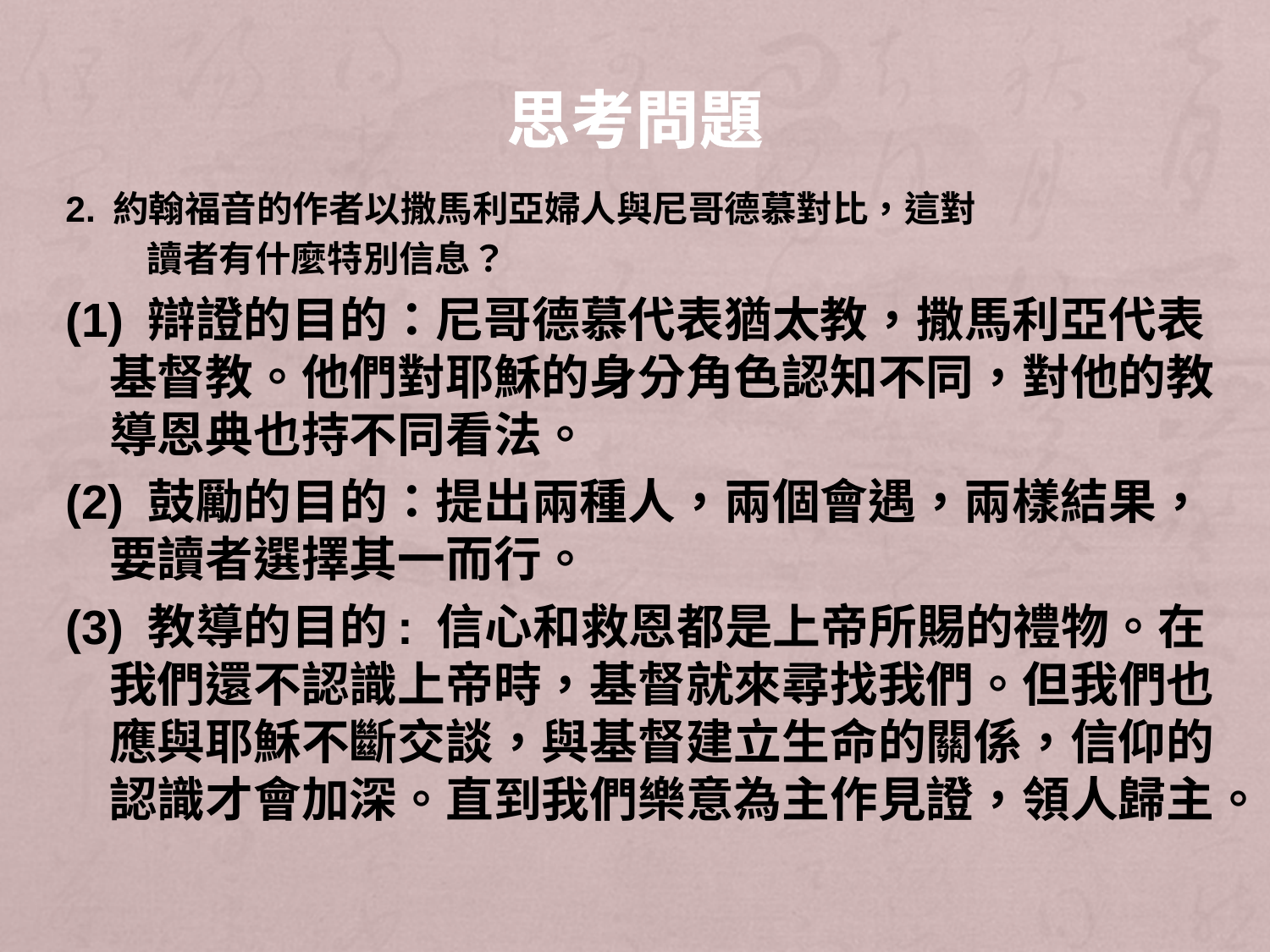

# 思考問題
2. 約翰福音的作者以撒馬利亞婦人與尼哥德慕對比，這對
         讀者有什麼特別信息？
(1) 辯證的目的：尼哥德慕代表猶太教，撒馬利亞代表基督教。他們對耶穌的身分角色認知不同，對他的教導恩典也持不同看法。
(2) 鼓勵的目的：提出兩種人，兩個會遇，兩樣結果，要讀者選擇其一而行。
(3) 教導的目的: 信心和救恩都是上帝所賜的禮物。在我們還不認識上帝時，基督就來尋找我們。但我們也應與耶穌不斷交談，與基督建立生命的關係，信仰的認識才會加深。直到我們樂意為主作見證，領人歸主。